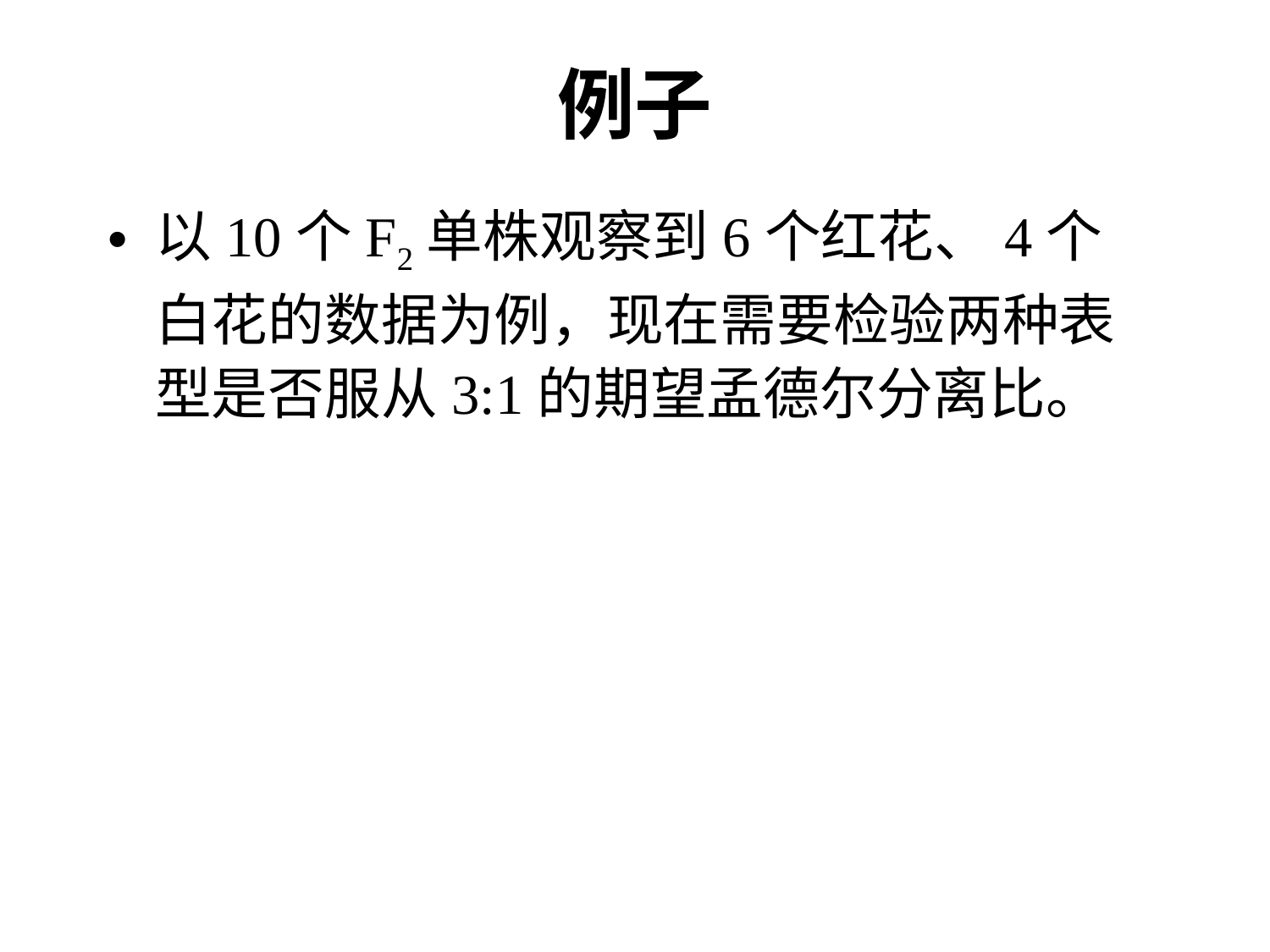

# 例子
以10个F2单株观察到6个红花、4个白花的数据为例，现在需要检验两种表型是否服从3:1的期望孟德尔分离比。